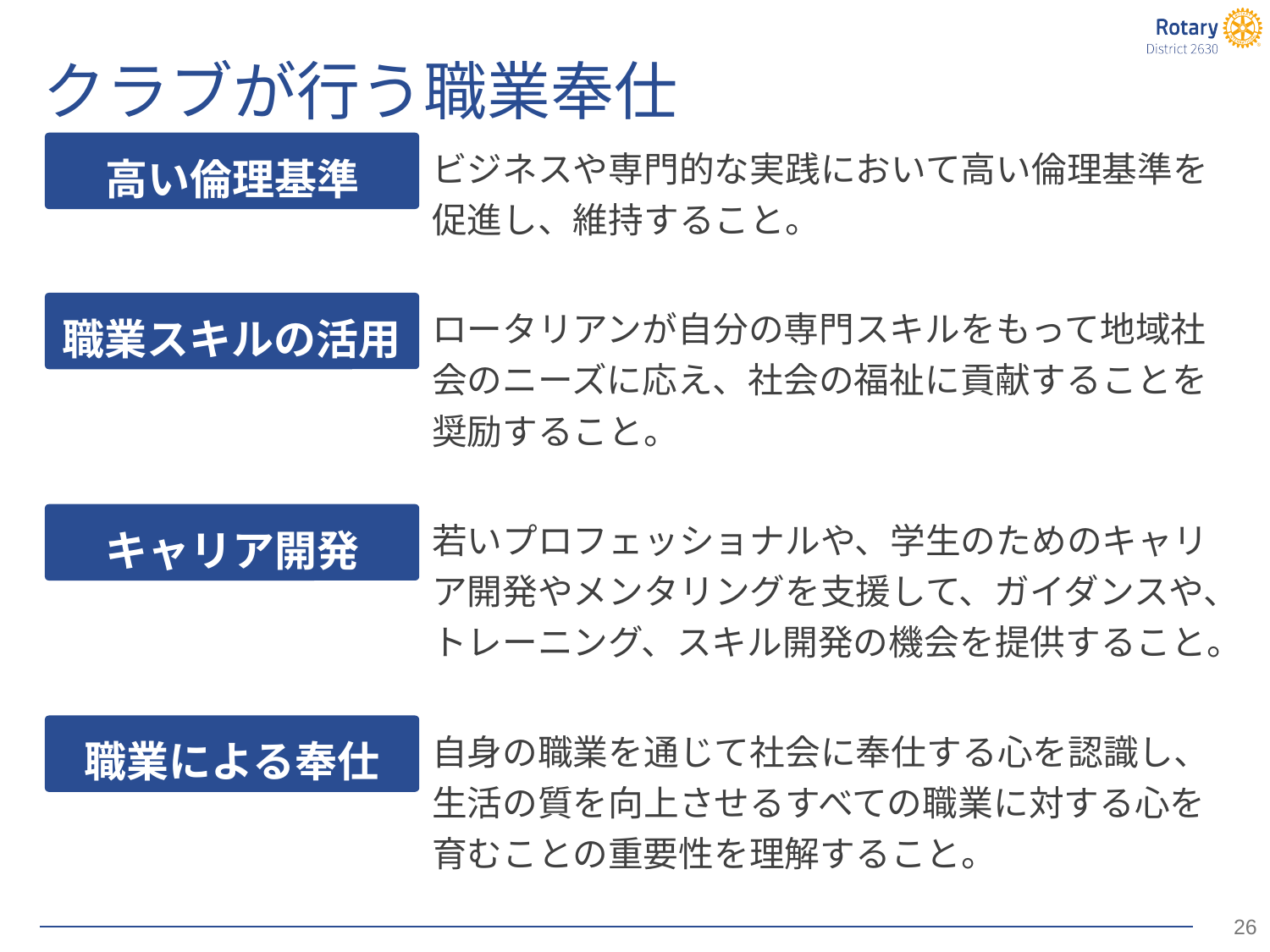

# クラブが行う職業奉仕
高い倫理基準
ビジネスや専門的な実践において高い倫理基準を促進し、維持すること。
職業スキルの活用
ロータリアンが自分の専門スキルをもって地域社会のニーズに応え、社会の福祉に貢献することを奨励すること。
キャリア開発
若いプロフェッショナルや、学生のためのキャリア開発やメンタリングを支援して、ガイダンスや、トレーニング、スキル開発の機会を提供すること。
職業による奉仕
自身の職業を通じて社会に奉仕する心を認識し、生活の質を向上させるすべての職業に対する心を育むことの重要性を理解すること。
26